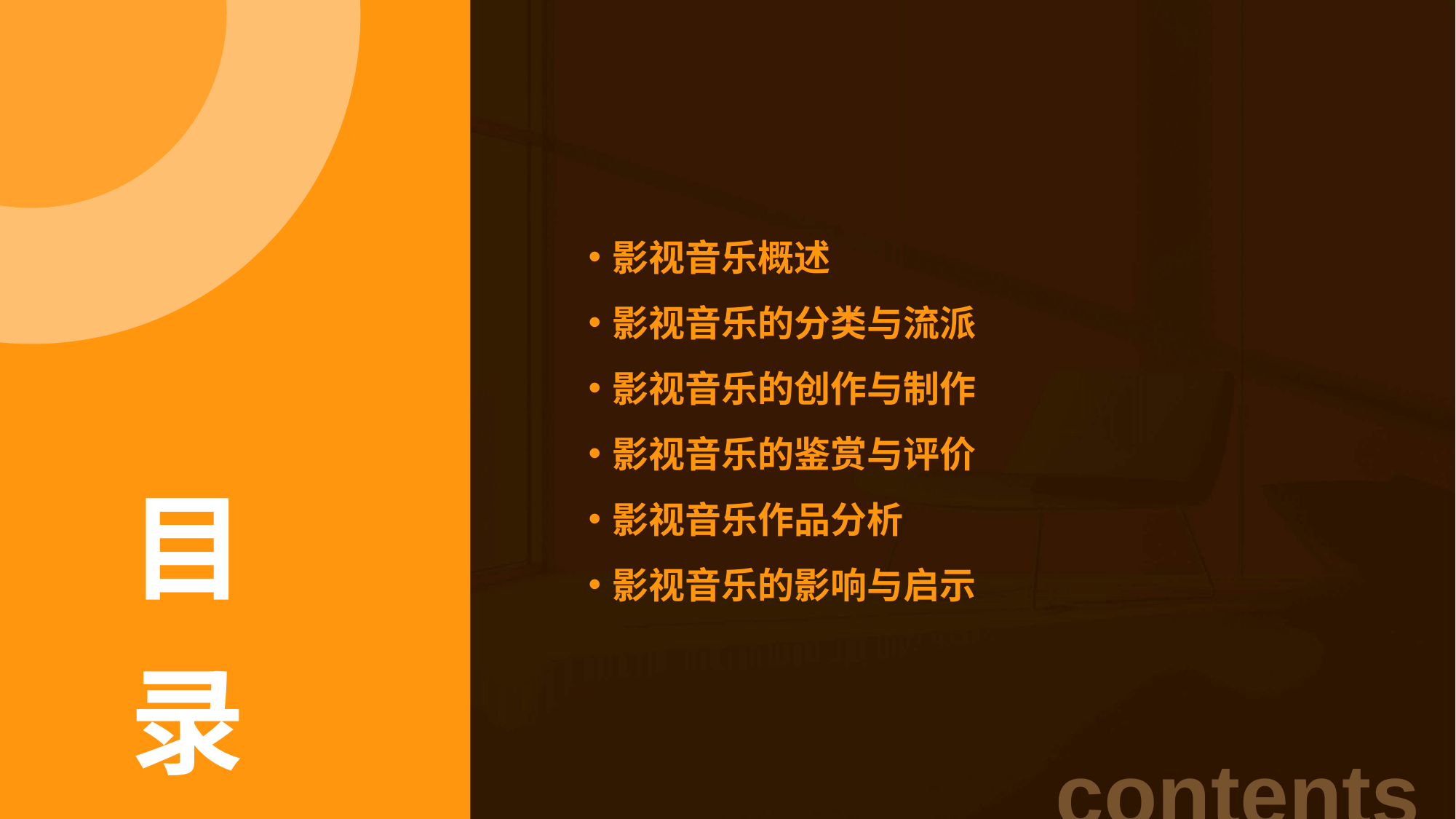

影视音乐概述
影视音乐的分类与流派
影视音乐的创作与制作
影视音乐的鉴赏与评价
影视音乐作品分析
影视音乐的影响与启示
目
录
contents